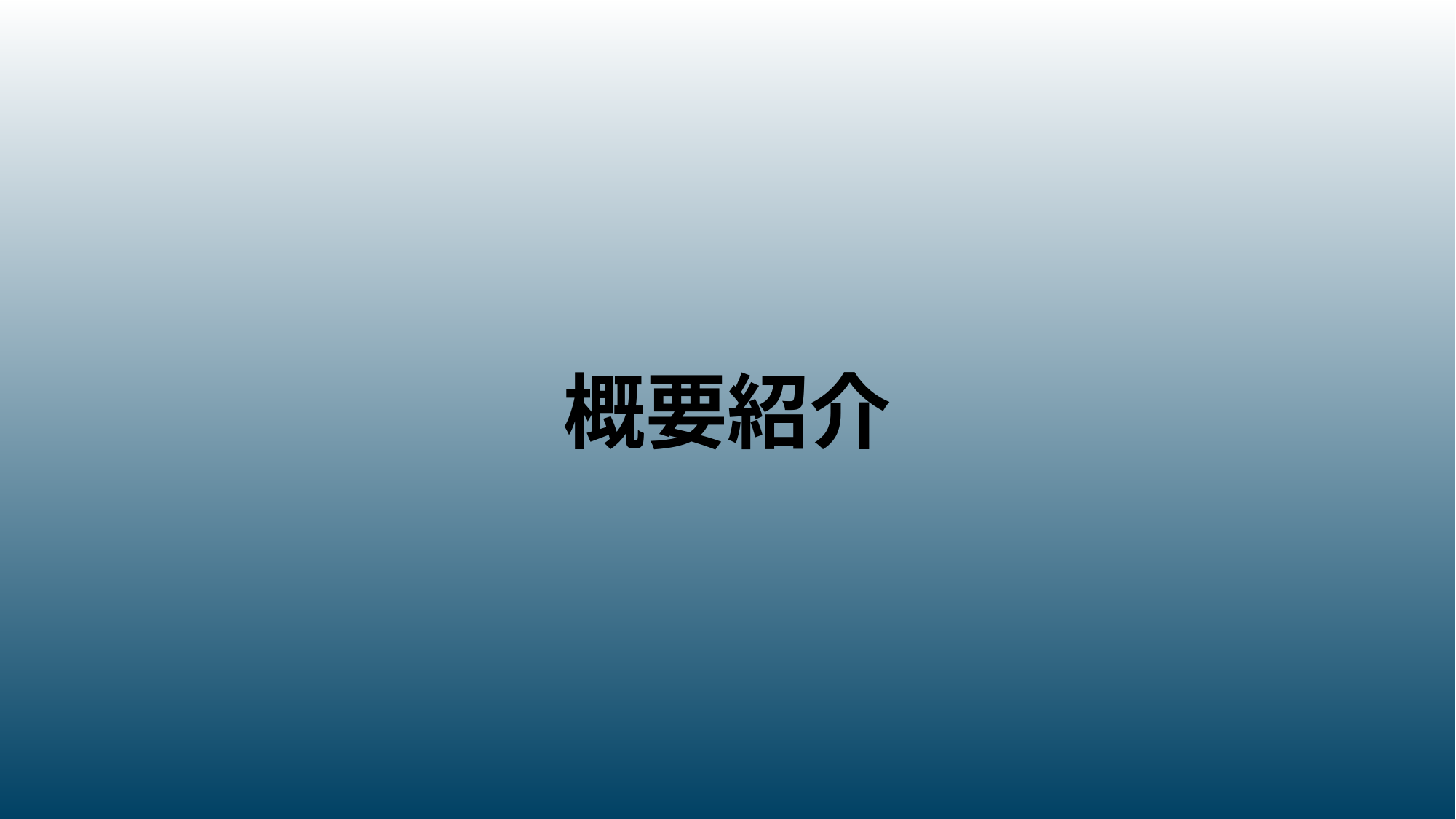

概要紹介
概要紹介
2
© 2018 PLM Revolution Inc.